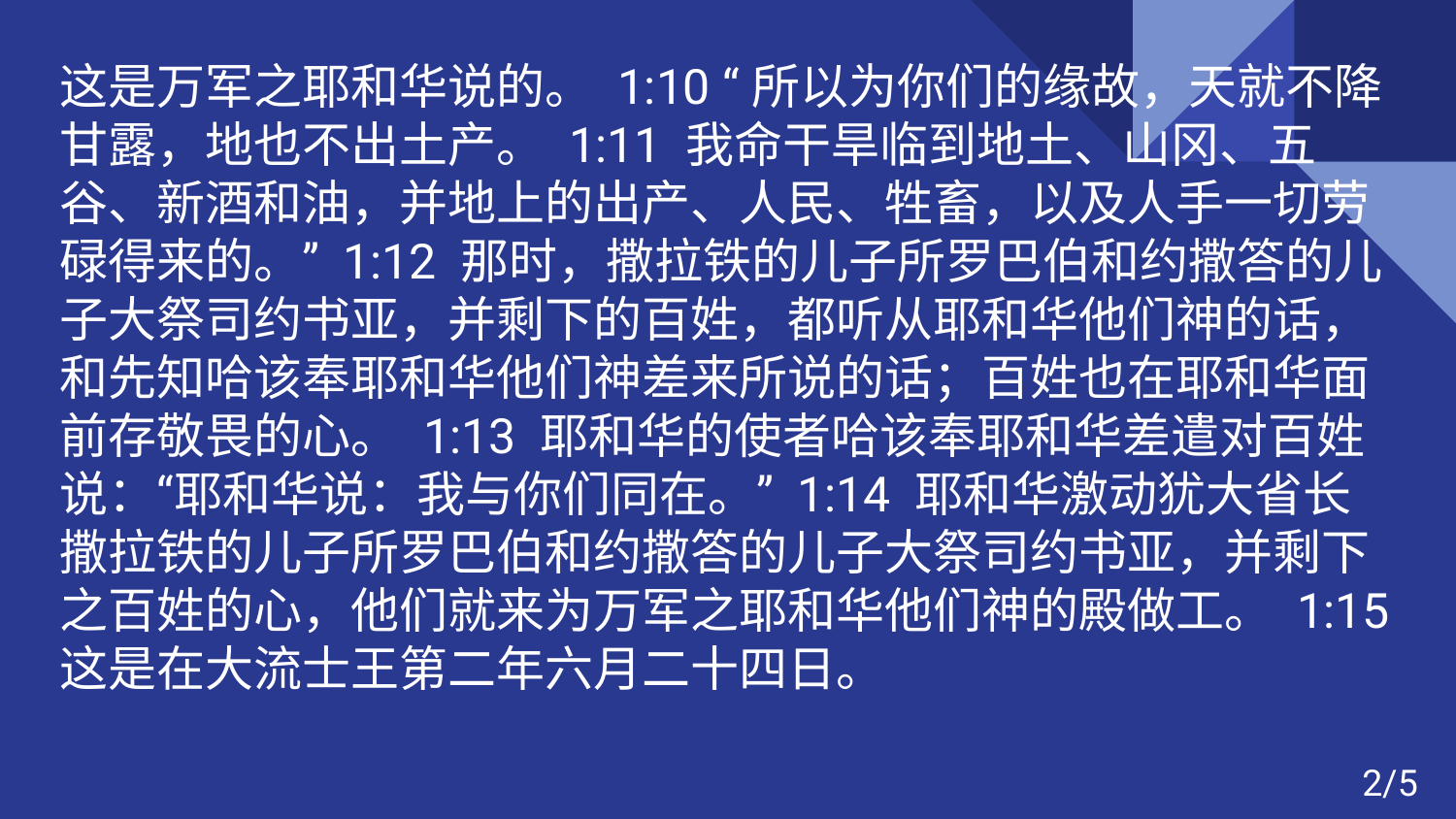

这是万军之耶和华说的。 1:10 “所以为你们的缘故，天就不降甘露，地也不出土产。 1:11 我命干旱临到地土、山冈、五谷、新酒和油，并地上的出产、人民、牲畜，以及人手一切劳碌得来的。” 1:12 那时，撒拉铁的儿子所罗巴伯和约撒答的儿子大祭司约书亚，并剩下的百姓，都听从耶和华他们神的话，和先知哈该奉耶和华他们神差来所说的话；百姓也在耶和华面前存敬畏的心。 1:13 耶和华的使者哈该奉耶和华差遣对百姓说：“耶和华说：我与你们同在。” 1:14 耶和华激动犹大省长撒拉铁的儿子所罗巴伯和约撒答的儿子大祭司约书亚，并剩下之百姓的心，他们就来为万军之耶和华他们神的殿做工。 1:15 这是在大流士王第二年六月二十四日。
2/5